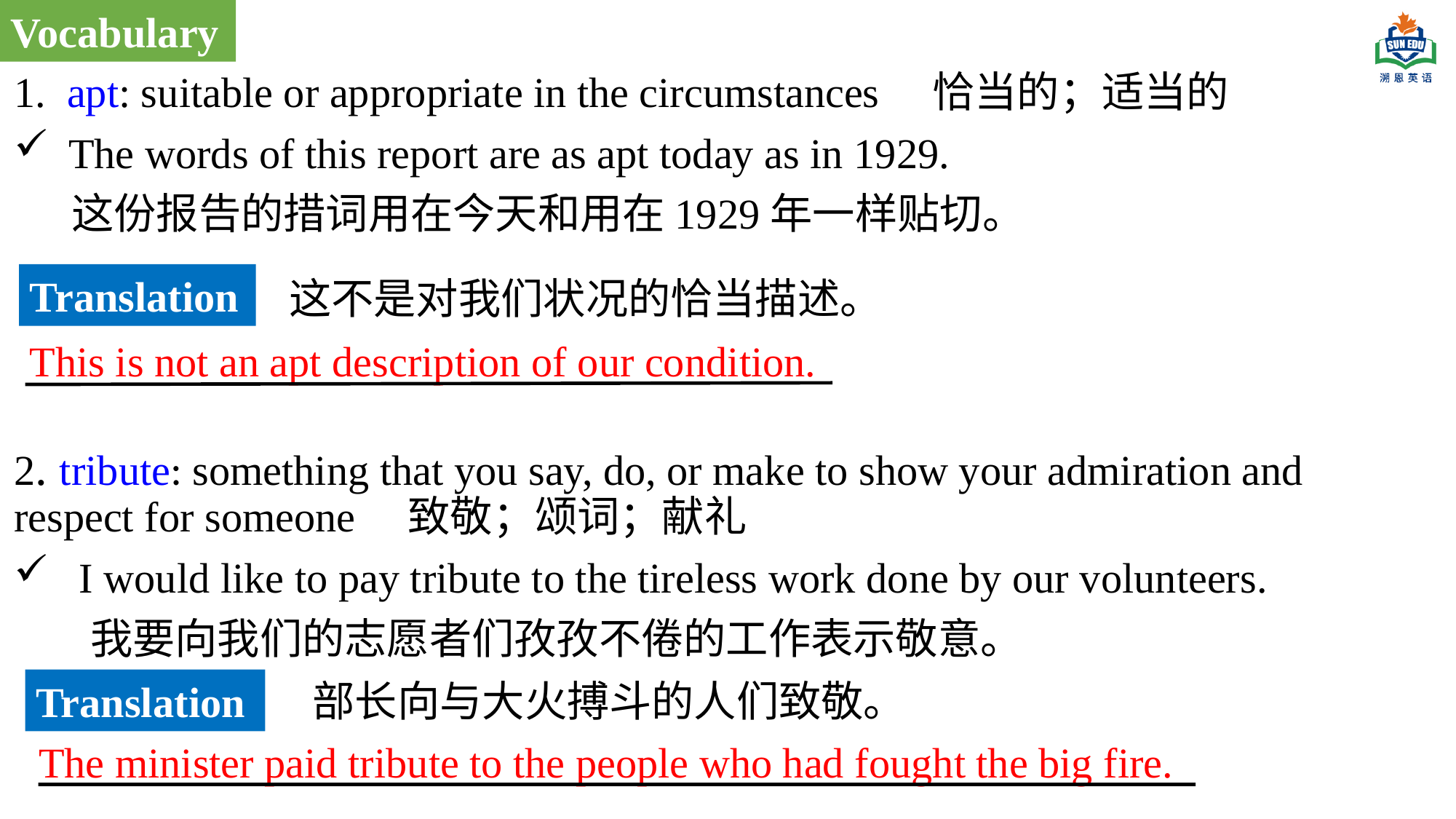

Vocabulary
1.  apt: suitable or appropriate in the circumstances    恰当的；适当的
The words of this report are as apt today as in 1929.
     这份报告的措词用在今天和用在1929年一样贴切。

2. tribute: something that you say, do, or make to show your admiration and respect for someone    致敬；颂词；献礼
 I would like to pay tribute to the tireless work done by our volunteers.
       我要向我们的志愿者们孜孜不倦的工作表示敬意。
Translation
这不是对我们状况的恰当描述。
This is not an apt description of our condition.
部长向与大火搏斗的人们致敬。
Translation
The minister paid tribute to the people who had fought the big fire.